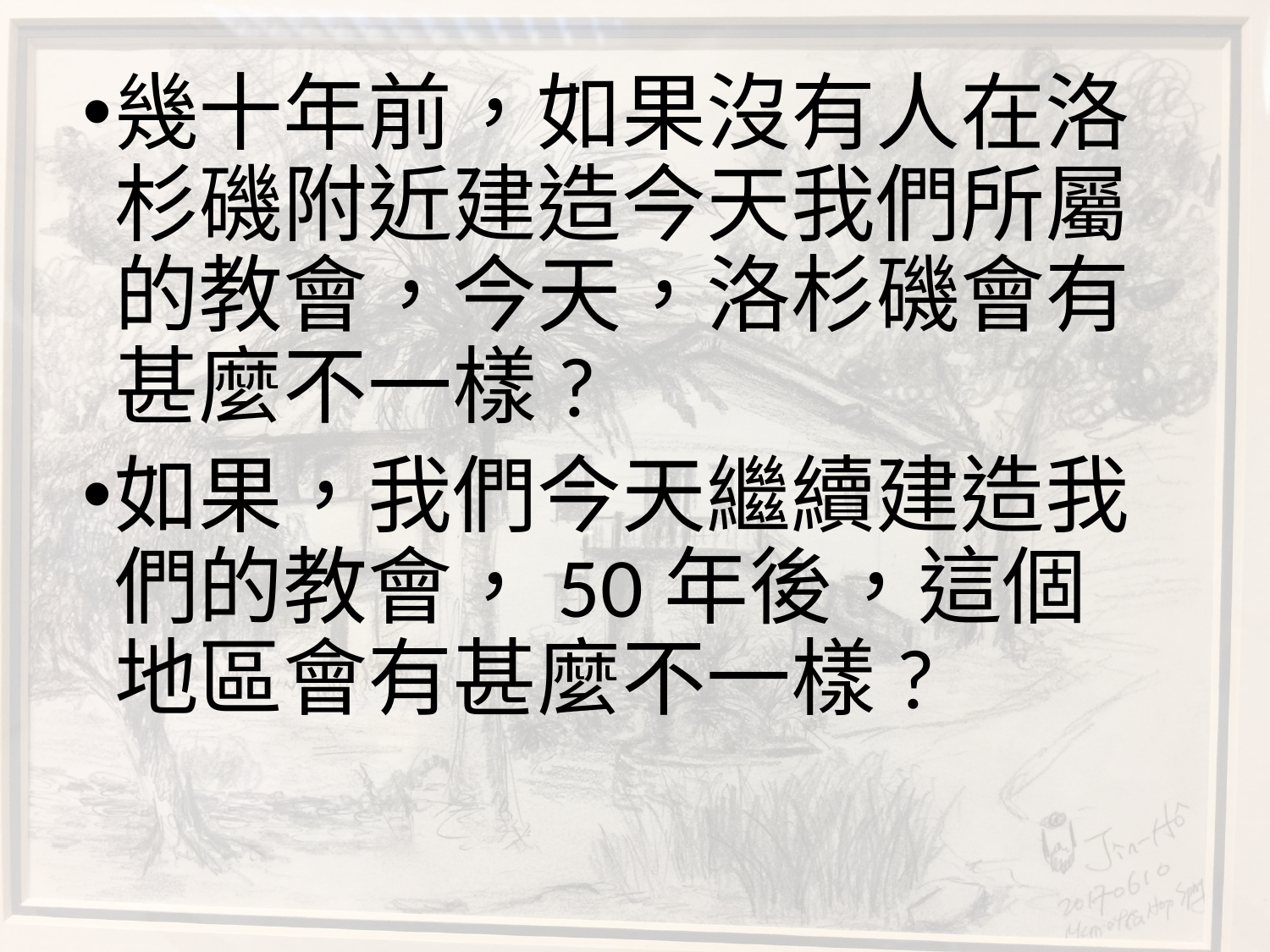

幾十年前，如果沒有人在洛杉磯附近建造今天我們所屬的教會，今天，洛杉磯會有甚麼不一樣?
如果，我們今天繼續建造我們的教會，50年後，這個地區會有甚麼不一樣?